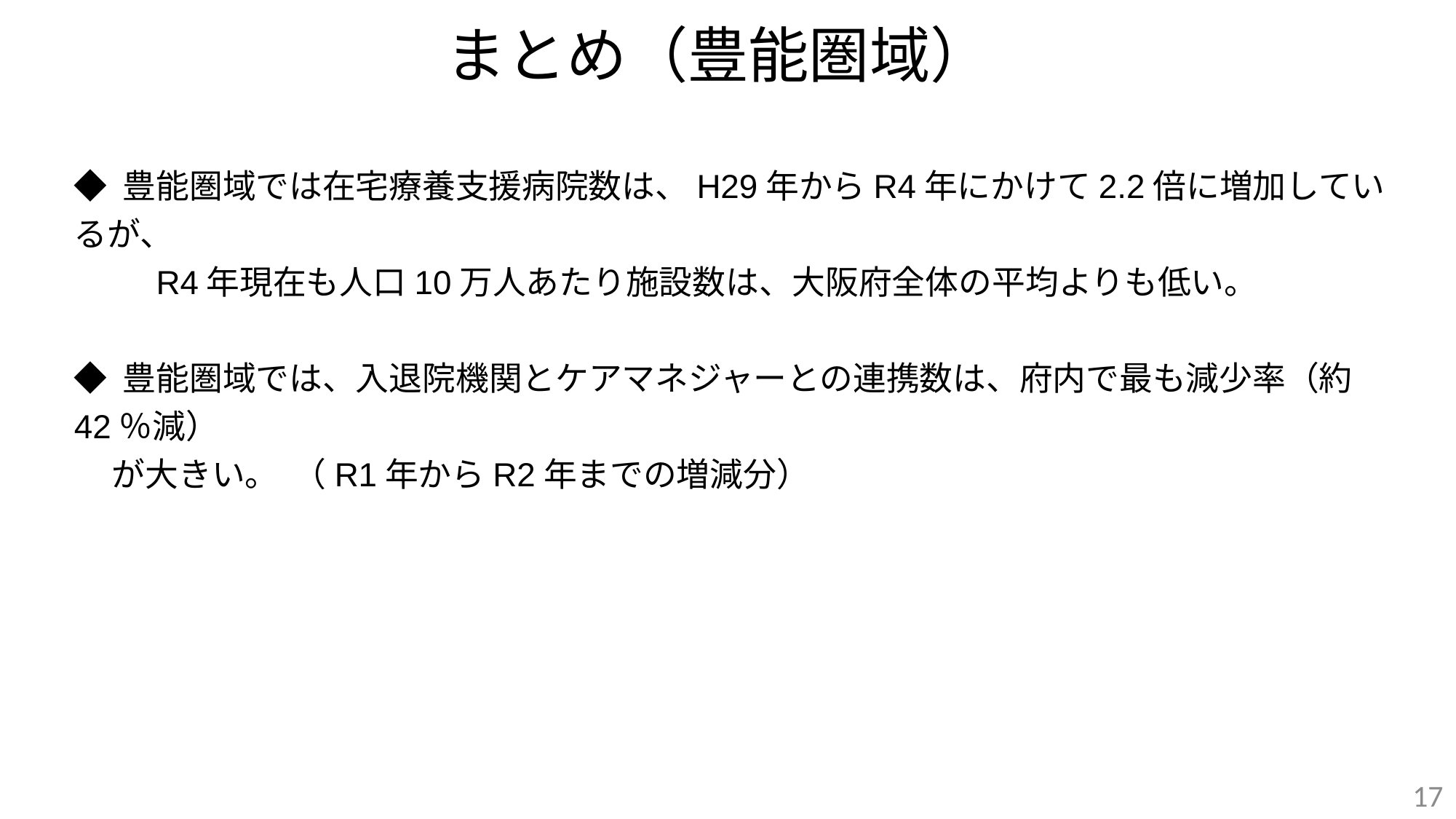

# まとめ（豊能圏域）
◆ 豊能圏域では在宅療養支援病院数は、H29年からR4年にかけて2.2倍に増加しているが、
　 　R4年現在も人口10万人あたり施設数は、大阪府全体の平均よりも低い。

◆ 豊能圏域では、入退院機関とケアマネジャーとの連携数は、府内で最も減少率（約42％減）
    が大きい。  （R1年からR2年までの増減分）

17